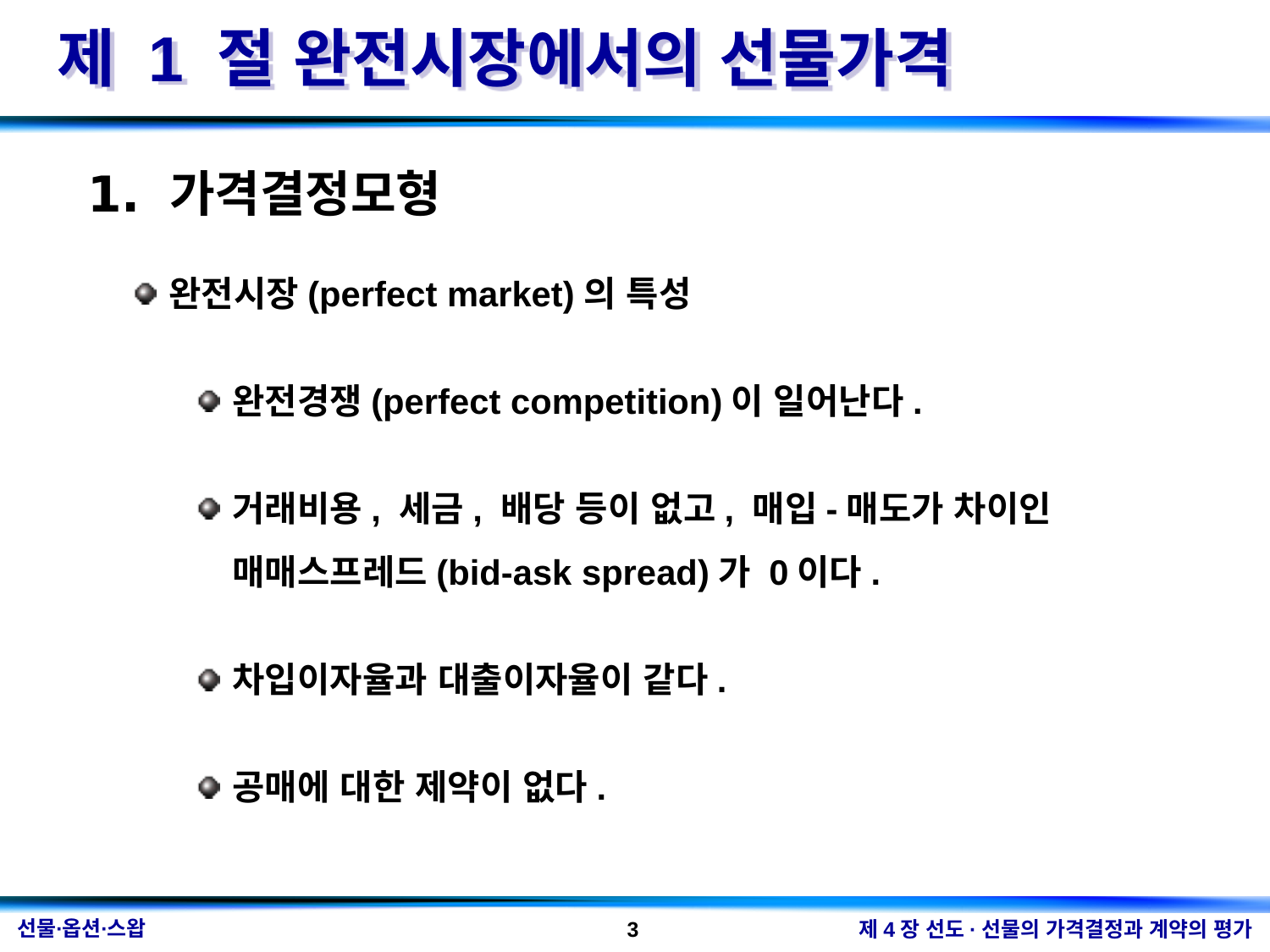

제 1 절 완전시장에서의 선물가격
1. 가격결정모형
완전시장(perfect market)의 특성
완전경쟁(perfect competition)이 일어난다.
거래비용, 세금, 배당 등이 없고, 매입-매도가 차이인
매매스프레드(bid-ask spread)가 0이다.
차입이자율과 대출이자율이 같다.
공매에 대한 제약이 없다.
3